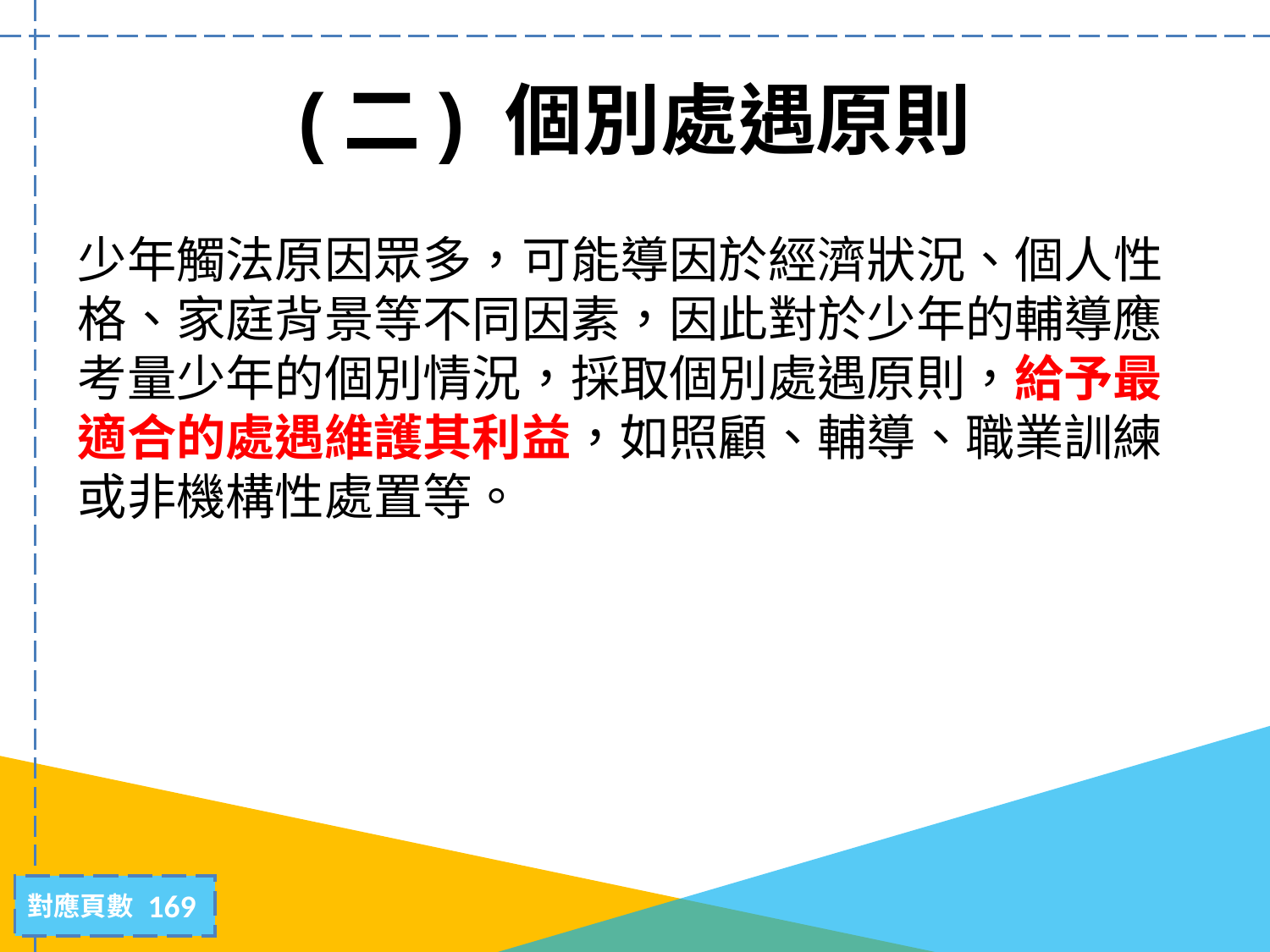

# (二) 個別處遇原則
少年觸法原因眾多，可能導因於經濟狀況、個人性格、家庭背景等不同因素，因此對於少年的輔導應考量少年的個別情況，採取個別處遇原則，給予最適合的處遇維護其利益，如照顧、輔導、職業訓練或非機構性處置等。
169